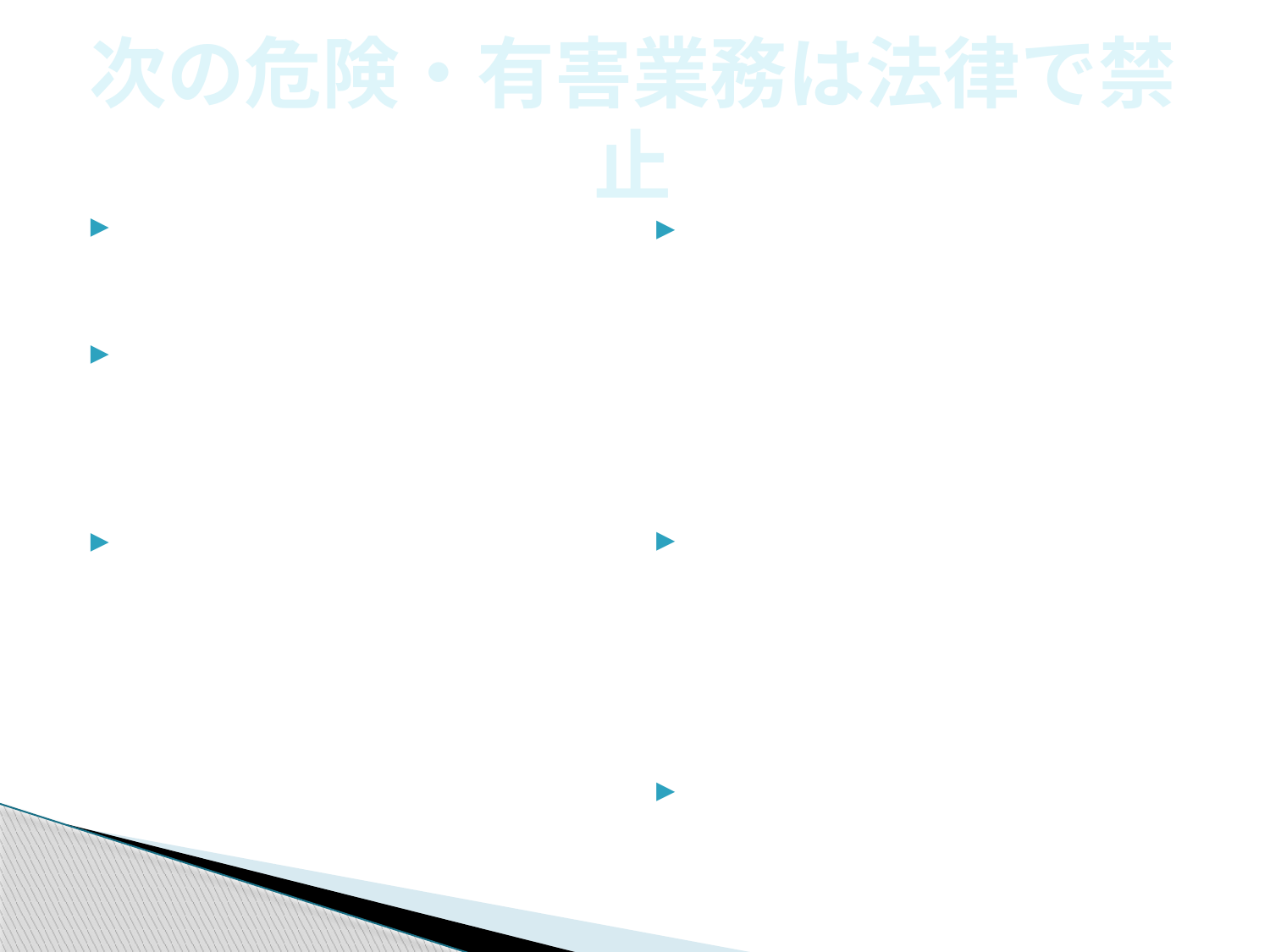

# 次の危険・有害業務は法律で禁止
重量物の取扱いの業務
運転中の機械等の掃除、検査、修理等の業務
ボイラー、クレーン、２トン以上の大型トラック等の運転又は取扱いの業務
深さが５メートル以上の地穴及び土砂崩壊のおそれのある場所における業務
高さが５メートル以上で墜落のおそれのある場所における業務
足場の組立等の業務